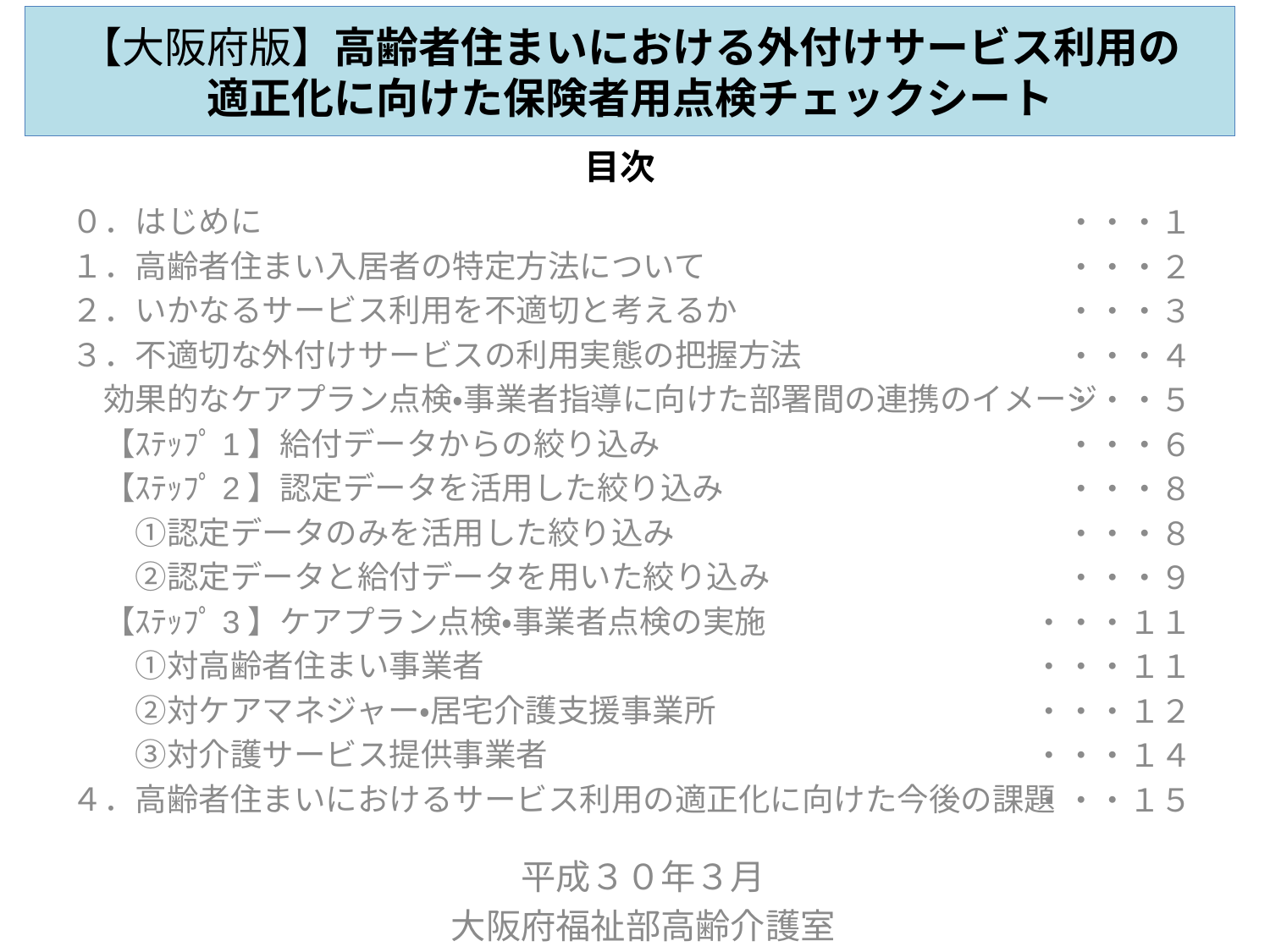

# 【大阪府版】高齢者住まいにおける外付けサービス利用の 適正化に向けた保険者用点検チェックシート
目次
０．はじめに
１．高齢者住まい入居者の特定方法について
２．いかなるサービス利用を不適切と考えるか
３．不適切な外付けサービスの利用実態の把握方法
　効果的なケアプラン点検・事業者指導に向けた部署間の連携のイメージ
　【ｽﾃｯﾌﾟ1】給付データからの絞り込み
　【ｽﾃｯﾌﾟ2】認定データを活用した絞り込み
　　①認定データのみを活用した絞り込み
　　②認定データと給付データを用いた絞り込み
　【ｽﾃｯﾌﾟ3】ケアプラン点検・事業者点検の実施
　　①対高齢者住まい事業者
　　②対ケアマネジャー・居宅介護支援事業所
　　③対介護サービス提供事業者
４．高齢者住まいにおけるサービス利用の適正化に向けた今後の課題
・・・１
・・・２
・・・３
・・・４
・・・５
・・・６
・・・８
・・・８
・・・９
・・・１１
・・・１１
・・・１２
・・・１４
・・・１５
平成３０年３月
大阪府福祉部高齢介護室